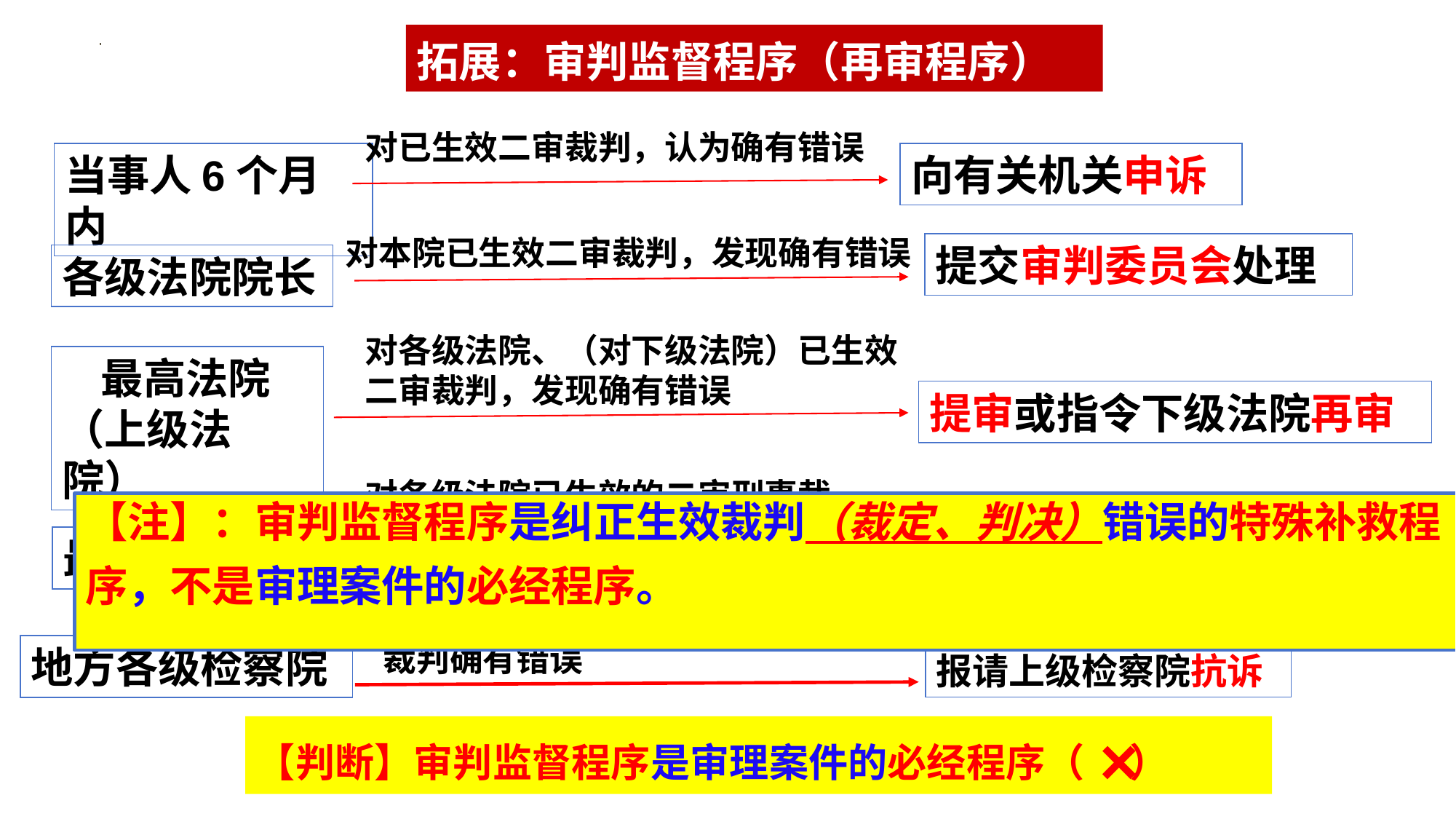

拓展：审判监督程序（再审程序）
对已生效二审裁判，认为确有错误
当事人6个月内
向有关机关申诉
对本院已生效二审裁判，发现确有错误
提交审判委员会处理
各级法院院长
对各级法院、（对下级法院）已生效二审裁判，发现确有错误
   最高法院
（上级法院）
提审或指令下级法院再审
对各级法院已生效的二审刑事裁判、行政裁判，发现确有错误
最高检察院
依审判监督程序提起抗诉
【注】：审判监督程序是纠正生效裁判（裁定、判决）错误的特殊补救程序，不是审理案件的必经程序。

发现同级或上级法院已生效二审裁判确有错误
地方各级检察院
报请上级检察院抗诉
×
【判断】审判监督程序是审理案件的必经程序（     ）